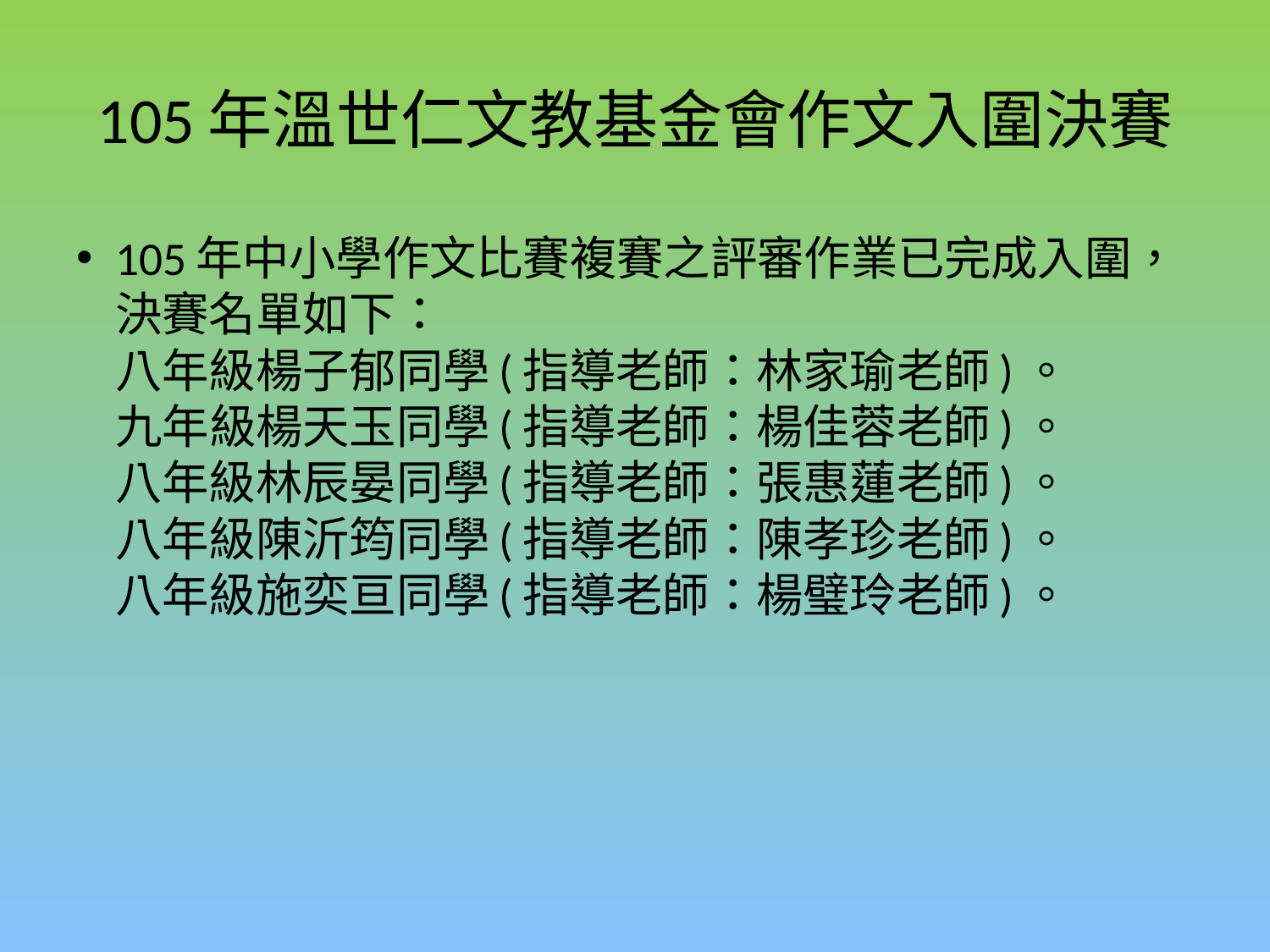

# 105年溫世仁文教基金會作文入圍決賽
105年中小學作文比賽複賽之評審作業已完成入圍，決賽名單如下：
八年級楊子郁同學(指導老師：林家瑜老師)。
九年級楊天玉同學(指導老師：楊佳蓉老師)。
八年級林辰晏同學(指導老師：張惠蓮老師)。
八年級陳沂筠同學(指導老師：陳孝珍老師)。
八年級施奕亘同學(指導老師：楊璧玲老師)。